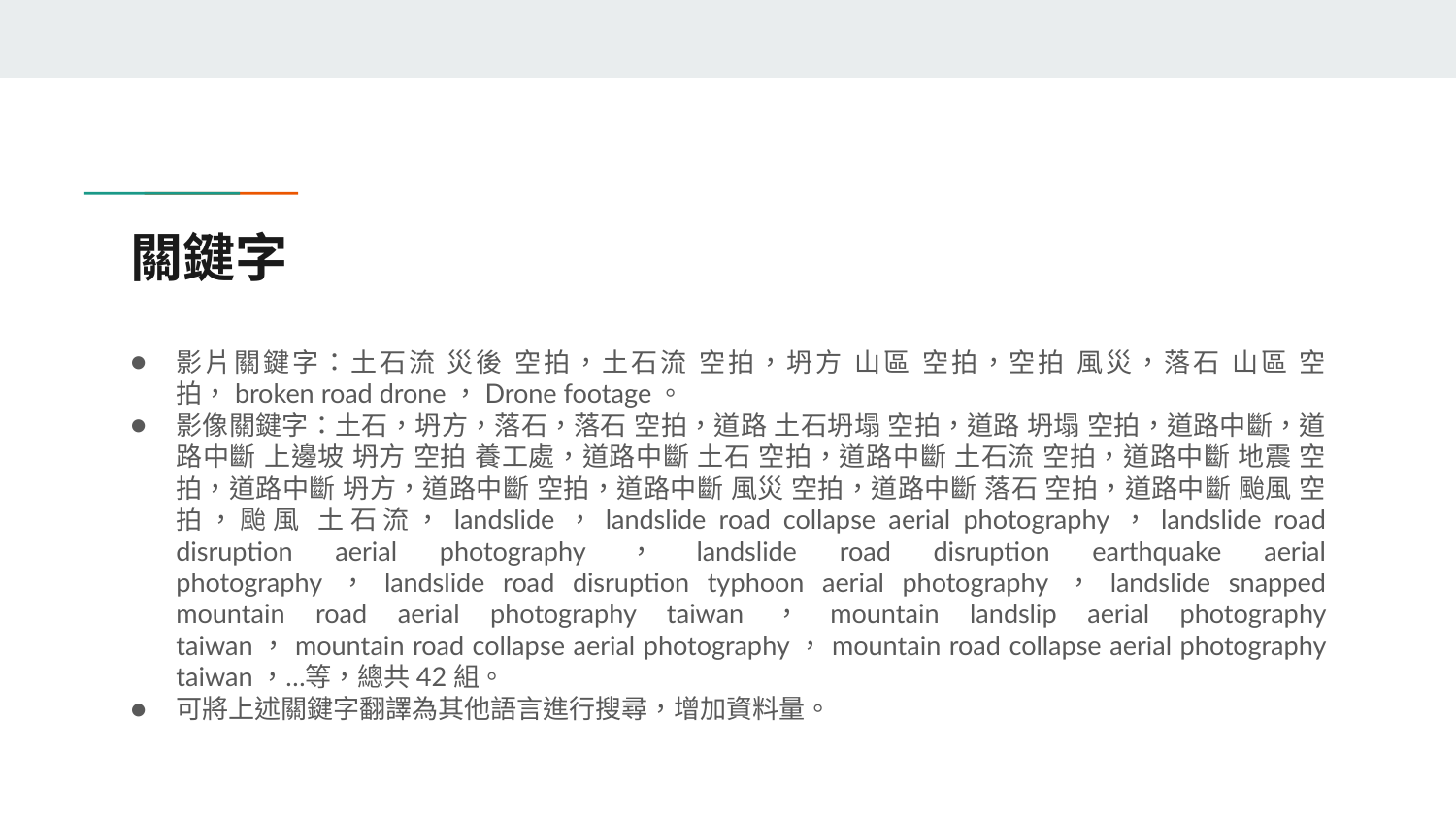

# 關鍵字
影片關鍵字：土石流 災後 空拍，土石流 空拍，坍方 山區 空拍，空拍 風災，落石 山區 空拍，broken road drone，Drone footage。
影像關鍵字：土石，坍方，落石，落石 空拍，道路 土石坍塌 空拍，道路 坍塌 空拍，道路中斷，道路中斷 上邊坡 坍方 空拍 養工處，道路中斷 土石 空拍，道路中斷 土石流 空拍，道路中斷 地震 空拍，道路中斷 坍方，道路中斷 空拍，道路中斷 風災 空拍，道路中斷 落石 空拍，道路中斷 颱風 空拍，颱風 土石流，landslide，landslide road collapse aerial photography，landslide road disruption aerial photography，landslide road disruption earthquake aerial photography，landslide road disruption typhoon aerial photography，landslide snapped mountain road aerial photography taiwan，mountain landslip aerial photography taiwan，mountain road collapse aerial photography，mountain road collapse aerial photography taiwan，…等，總共42組。
可將上述關鍵字翻譯為其他語言進行搜尋，增加資料量。